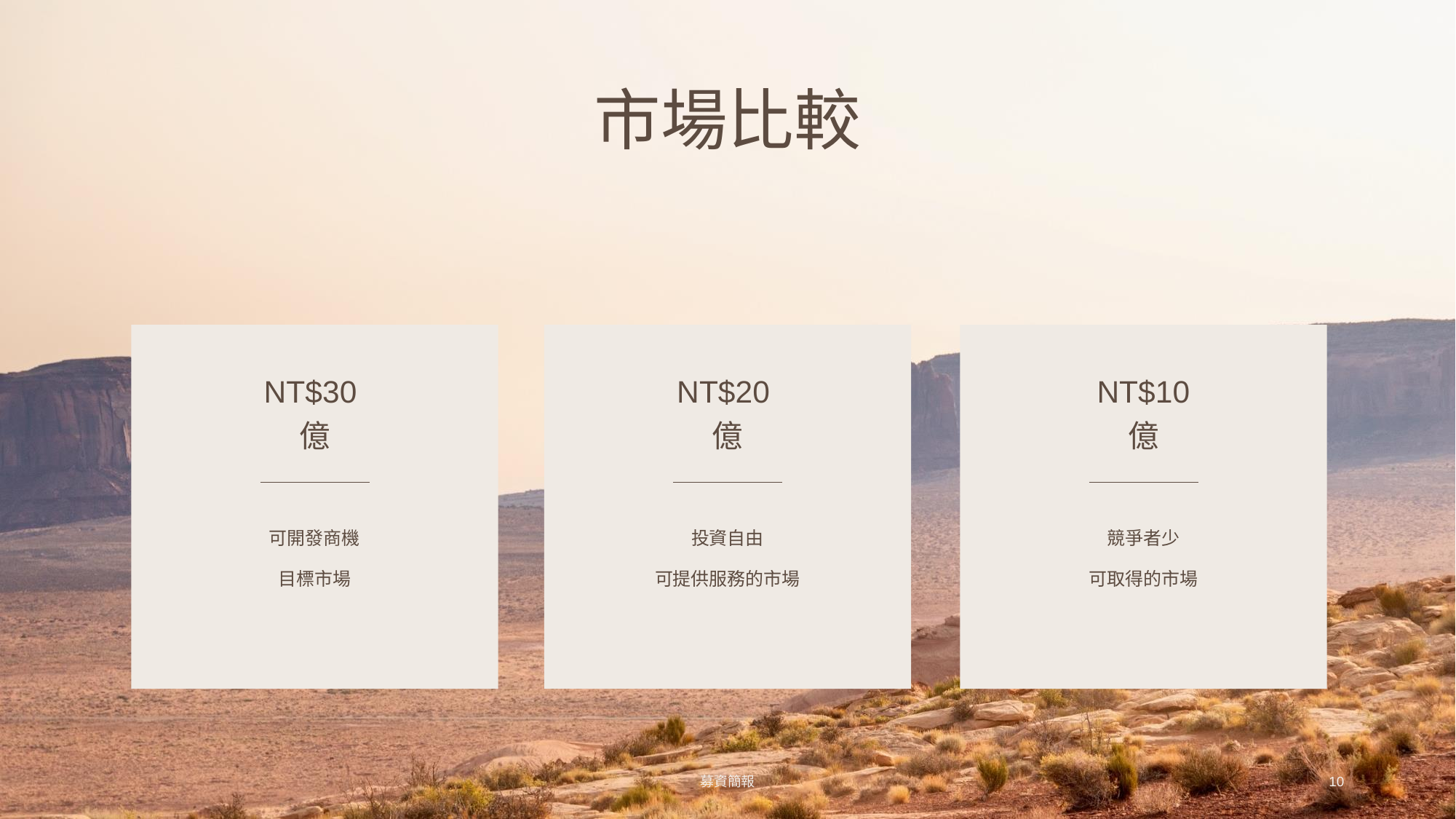

# 市場比較
NT$30
億
NT$20
億
NT$10
億
可開發商機
目標市場
投資自由
可提供服務的市場
競爭者少
可取得的市場
募資簡報
10